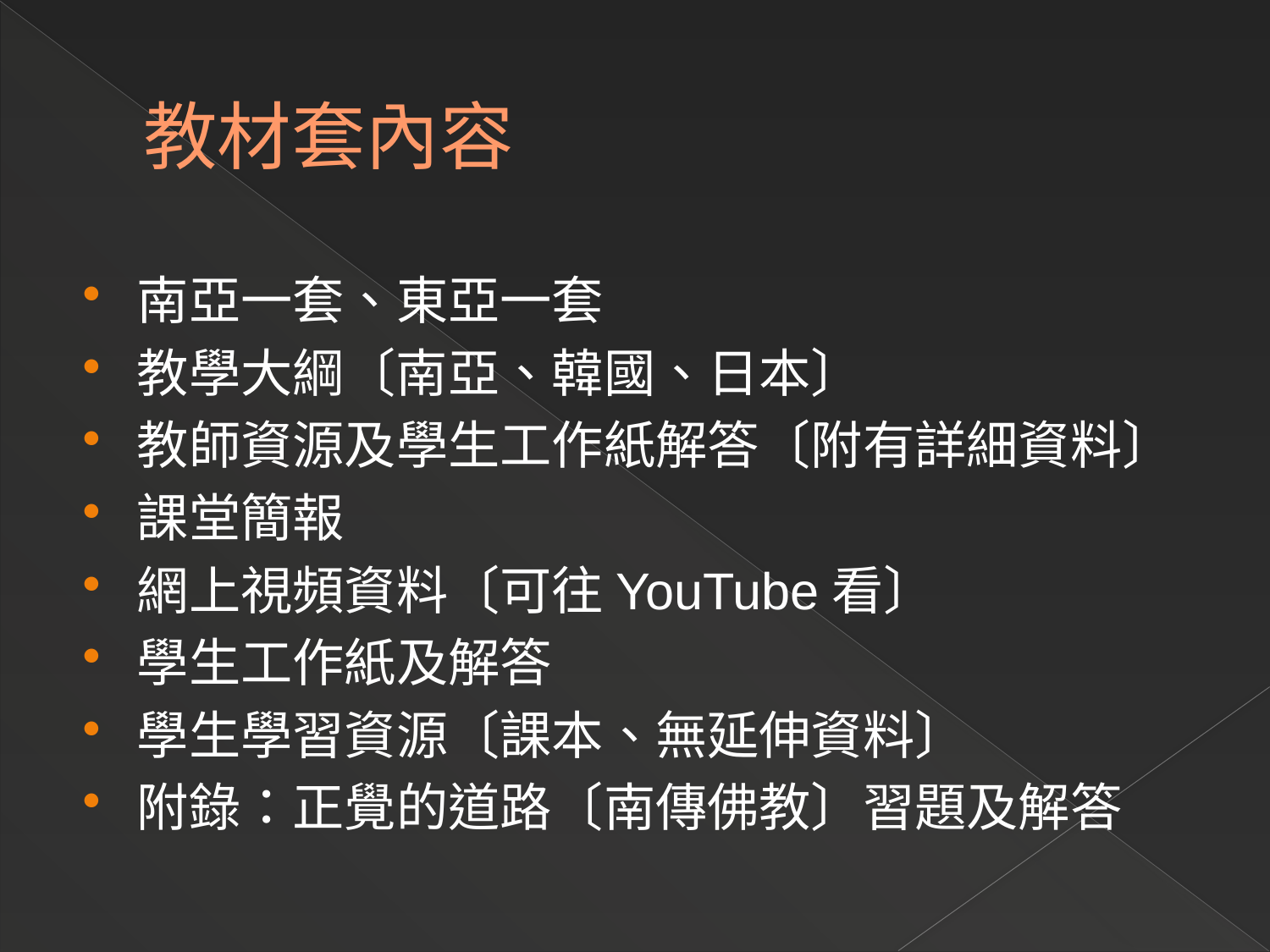

# 教材套內容
南亞一套、東亞一套
教學大綱〔南亞、韓國、日本〕
教師資源及學生工作紙解答〔附有詳細資料〕
課堂簡報
網上視頻資料〔可往YouTube看〕
學生工作紙及解答
學生學習資源〔課本、無延伸資料〕
附錄：正覺的道路〔南傳佛教〕習題及解答